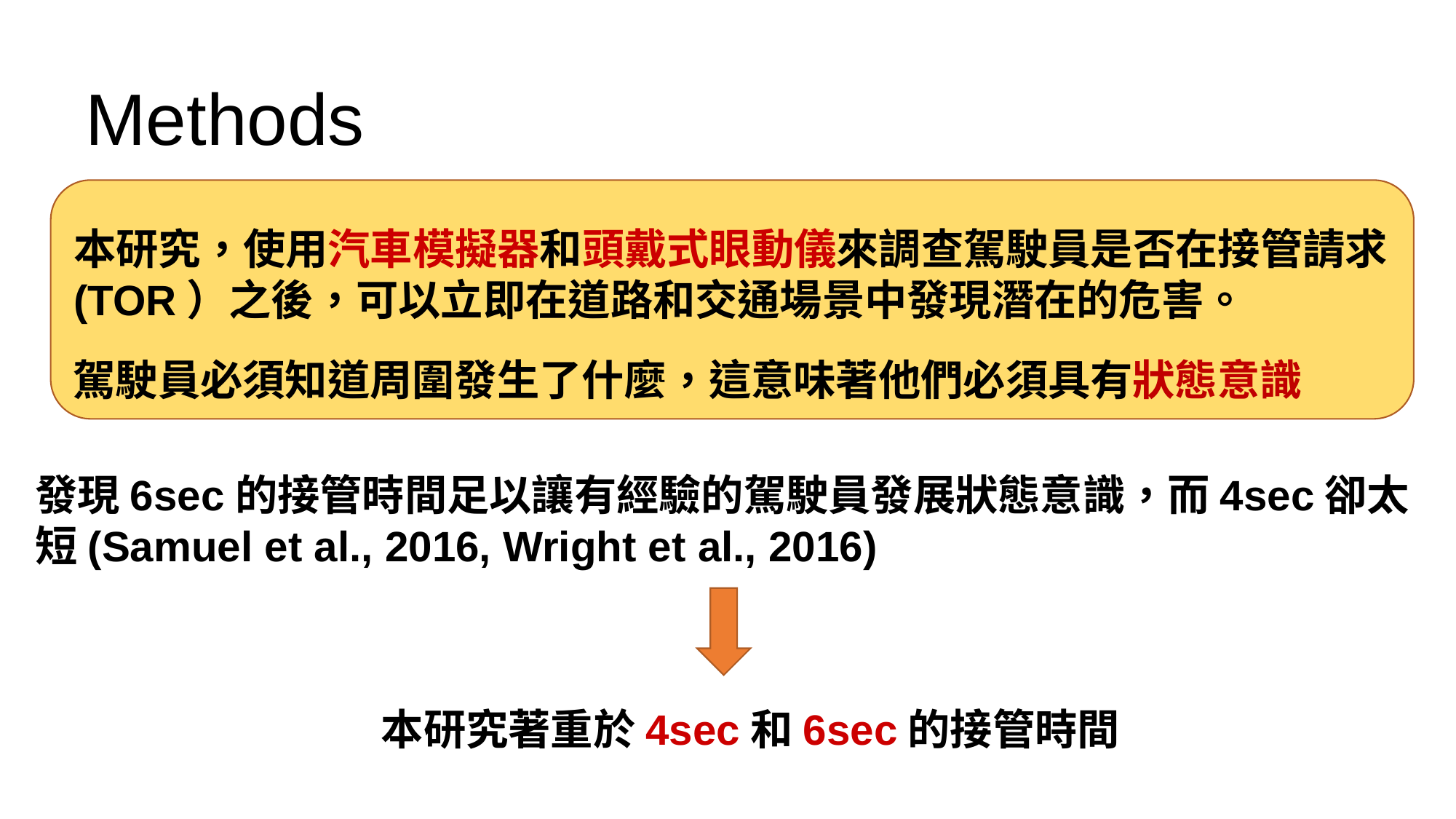

Methods

本研究，使用汽車模擬器和頭戴式眼動儀來調查駕駛員是否在接管請求(TOR）之後，可以立即在道路和交通場景中發現潛在的危害。
駕駛員必須知道周圍發生了什麼，這意味著他們必須具有狀態意識
發現6sec的接管時間足以讓有經驗的駕駛員發展狀態意識，而4sec卻太短(Samuel et al., 2016, Wright et al., 2016)

本研究著重於4sec和6sec的接管時間